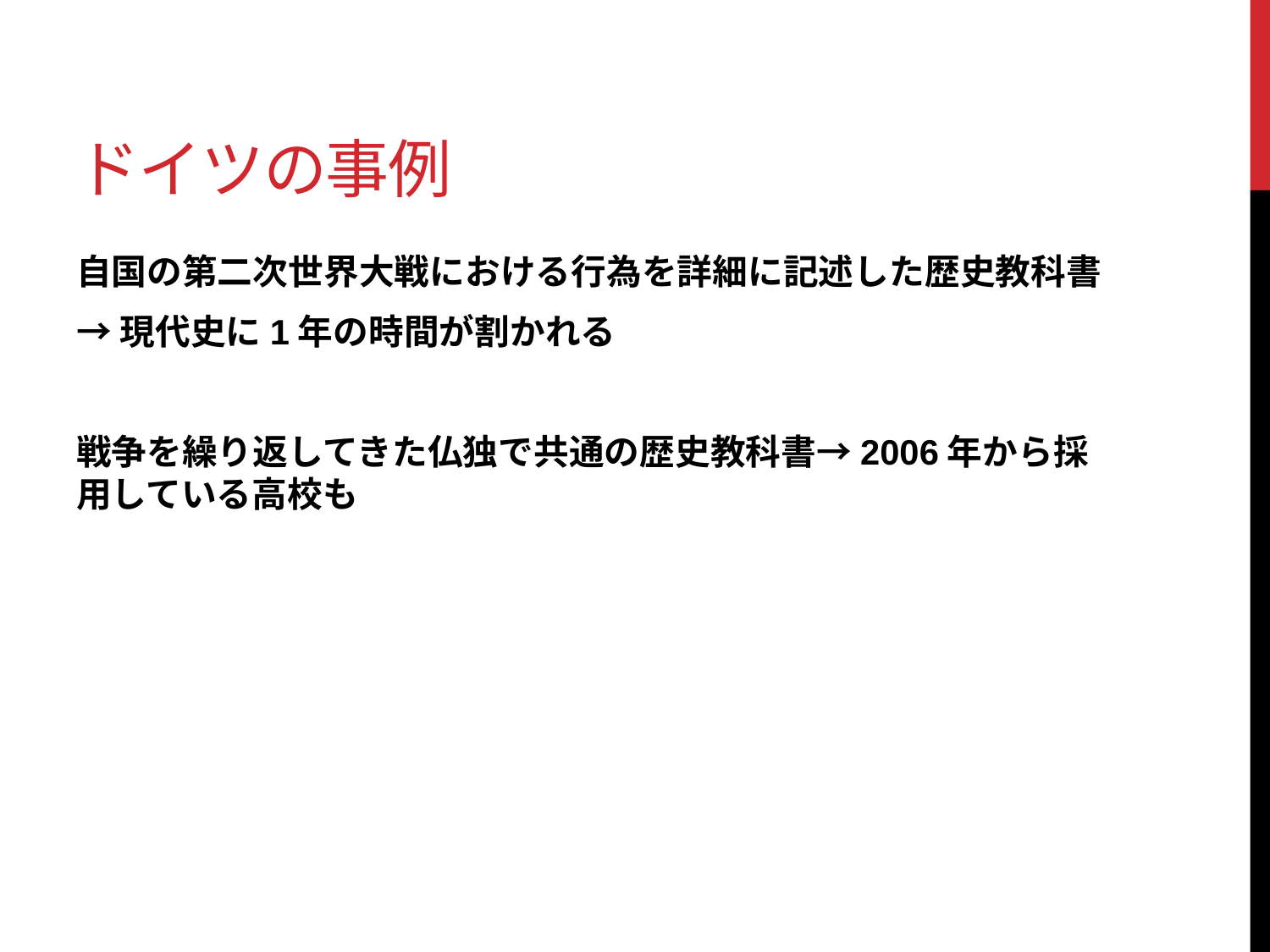

# ドイツの事例
自国の第二次世界大戦における行為を詳細に記述した歴史教科書
→現代史に1年の時間が割かれる

戦争を繰り返してきた仏独で共通の歴史教科書→2006年から採用している高校も